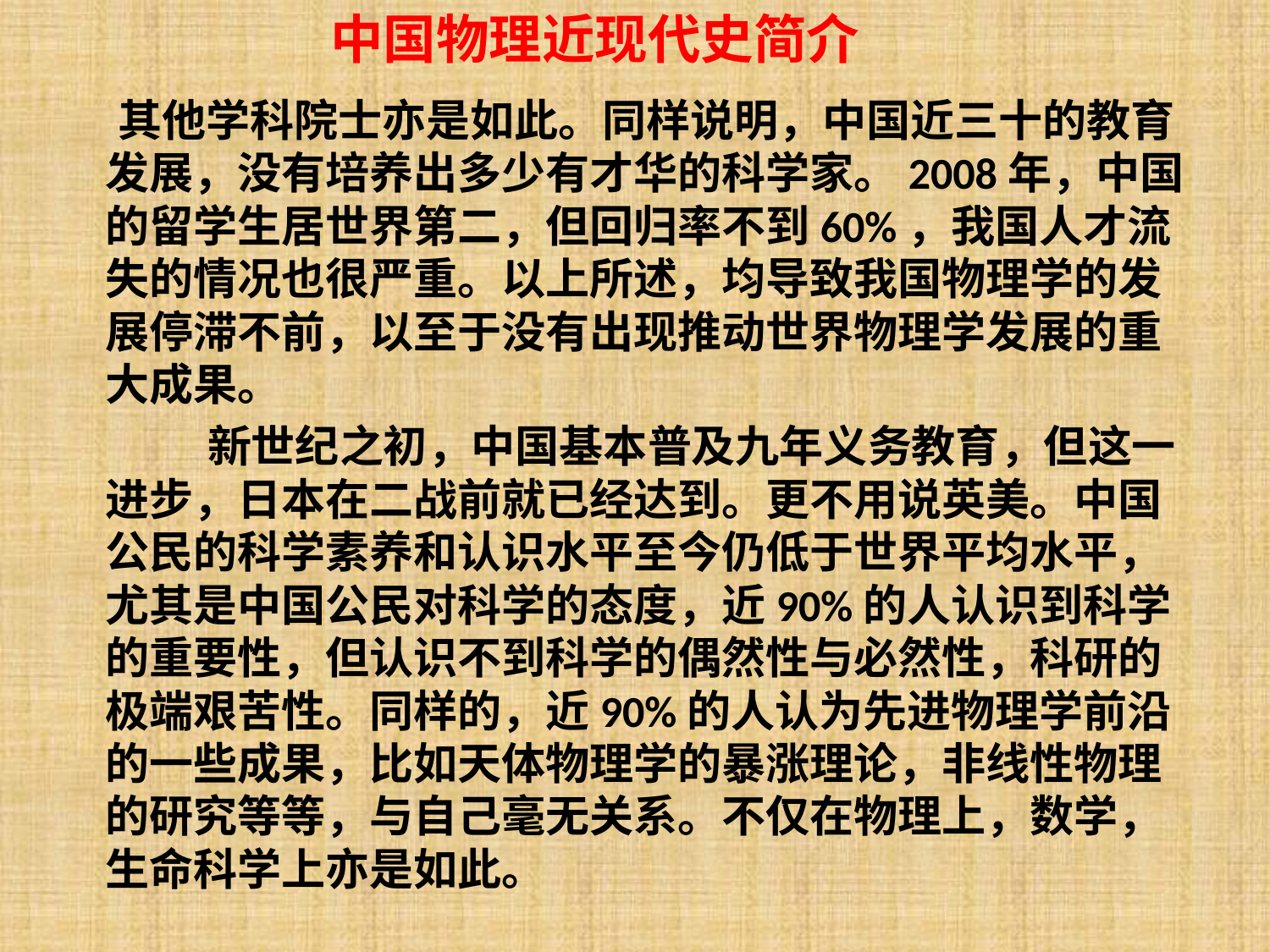

中国物理近现代史简介
     其他学科院士亦是如此。同样说明，中国近三十的教育发展，没有培养出多少有才华的科学家。2008年，中国的留学生居世界第二，但回归率不到60%，我国人才流失的情况也很严重。以上所述，均导致我国物理学的发展停滞不前，以至于没有出现推动世界物理学发展的重大成果。
              新世纪之初，中国基本普及九年义务教育，但这一进步，日本在二战前就已经达到。更不用说英美。中国公民的科学素养和认识水平至今仍低于世界平均水平，尤其是中国公民对科学的态度，近90%的人认识到科学的重要性，但认识不到科学的偶然性与必然性，科研的极端艰苦性。同样的，近90%的人认为先进物理学前沿的一些成果，比如天体物理学的暴涨理论，非线性物理的研究等等，与自己毫无关系。不仅在物理上，数学，生命科学上亦是如此。